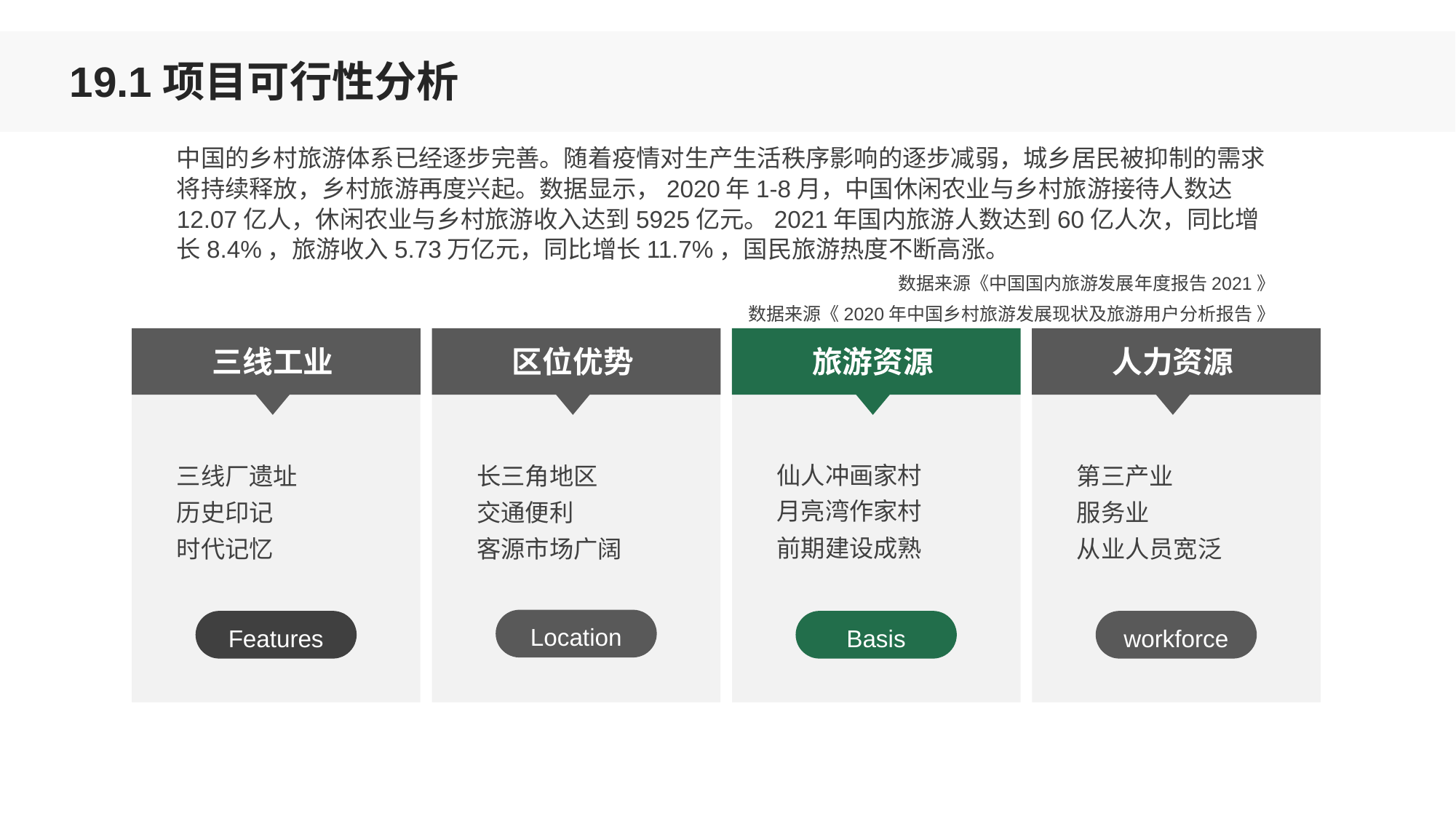

19.1项目可行性分析
中国的乡村旅游体系已经逐步完善。随着疫情对生产生活秩序影响的逐步减弱，城乡居民被抑制的需求将持续释放，乡村旅游再度兴起。数据显示，2020年1-8月，中国休闲农业与乡村旅游接待人数达12.07亿人，休闲农业与乡村旅游收入达到5925亿元。2021年国内旅游人数达到60亿人次，同比增长8.4%，旅游收入5.73万亿元，同比增长11.7%，国民旅游热度不断高涨。
数据来源《中国国内旅游发展年度报告2021》
数据来源《2020年中国乡村旅游发展现状及旅游用户分析报告 》

三线工业
区位优势
旅游资源
人力资源
仙人冲画家村
月亮湾作家村
前期建设成熟
三线厂遗址
历史印记
时代记忆

长三角地区
交通便利
客源市场广阔
第三产业
服务业
从业人员宽泛
Location
Features
Basis
workforce